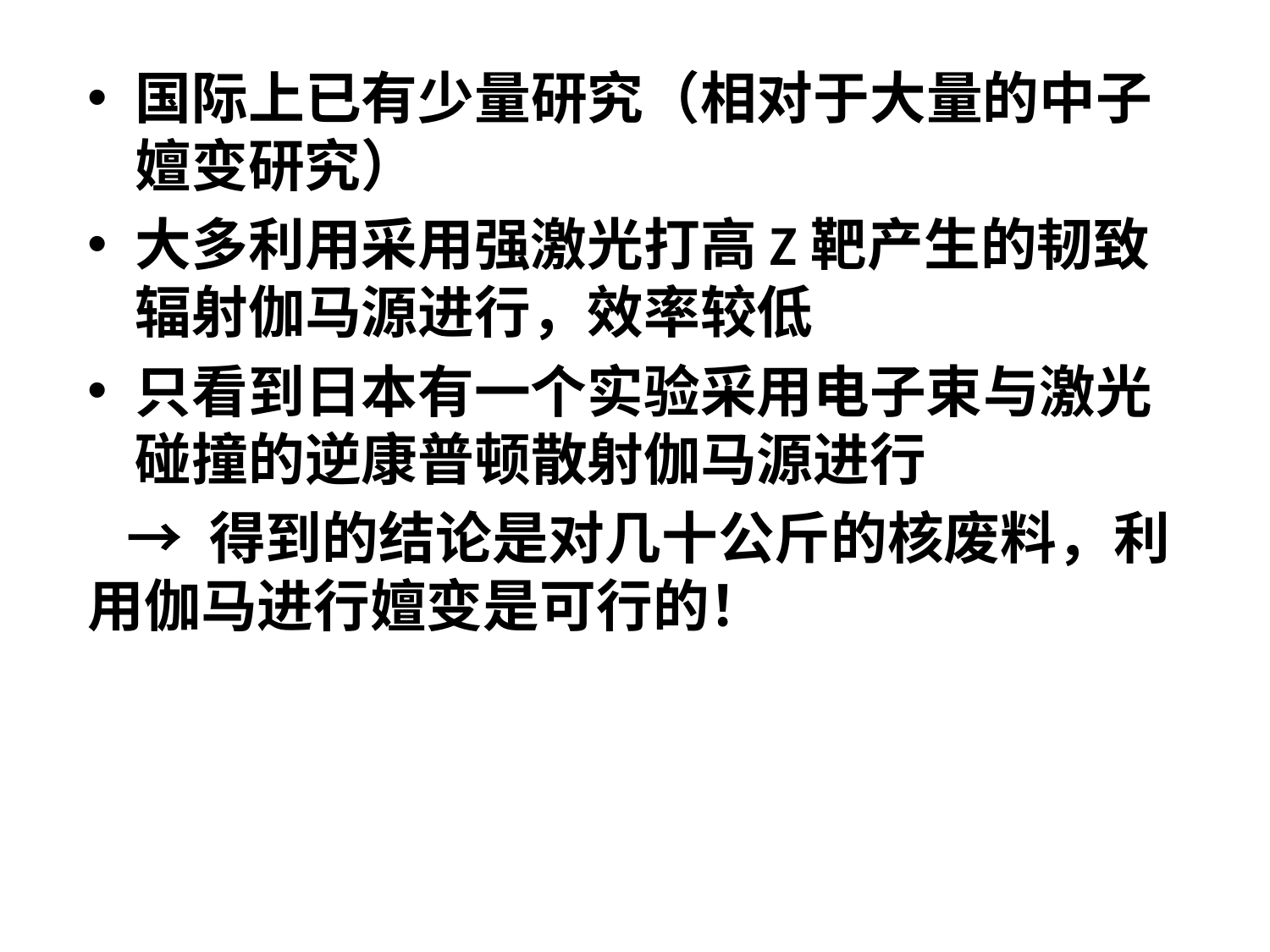

国际上已有少量研究（相对于大量的中子嬗变研究）
大多利用采用强激光打高Z靶产生的韧致辐射伽马源进行，效率较低
只看到日本有一个实验采用电子束与激光碰撞的逆康普顿散射伽马源进行
   → 得到的结论是对几十公斤的核废料，利用伽马进行嬗变是可行的！